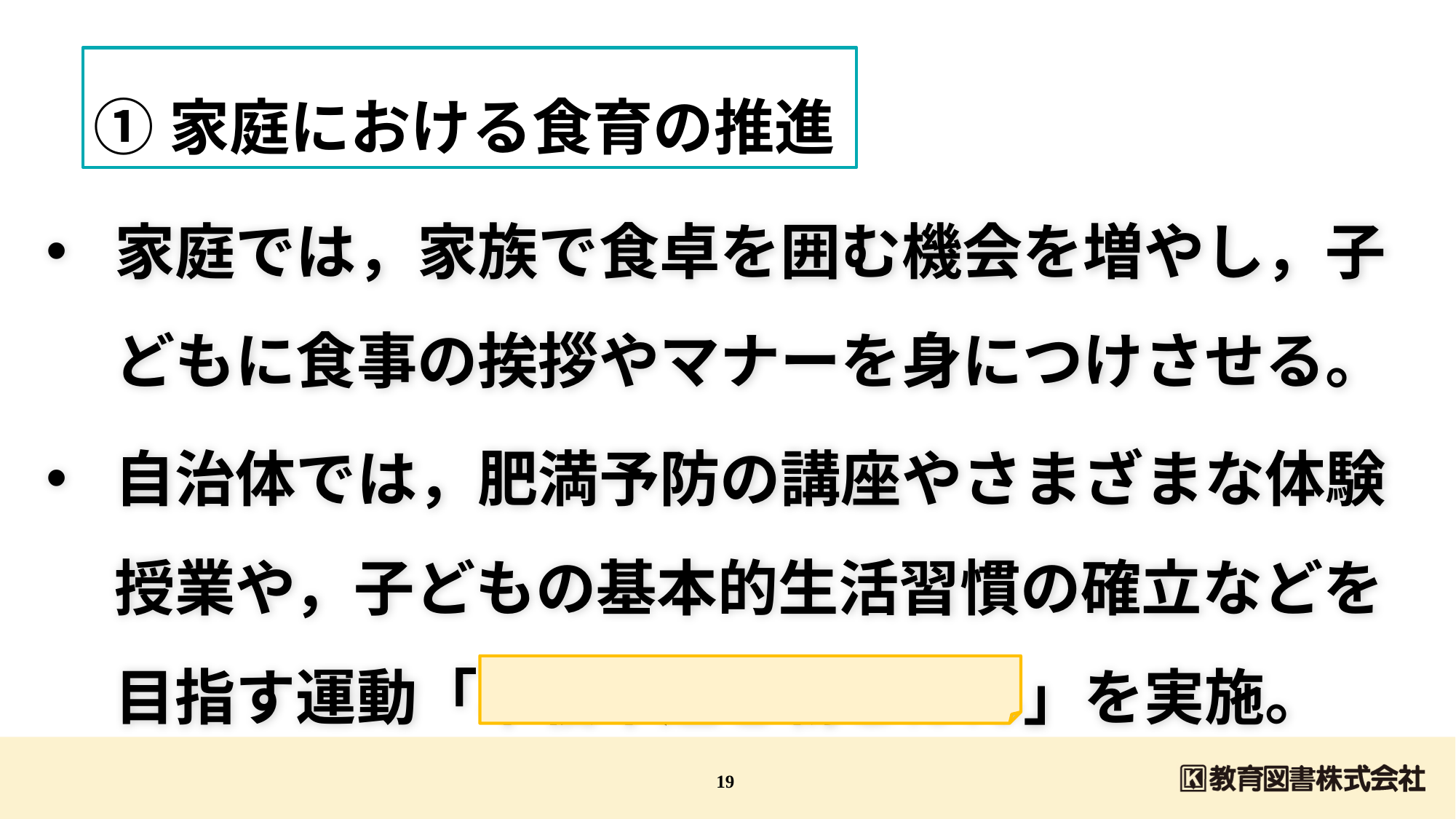

①家庭における食育の推進
家庭では，家族で食卓を囲む機会を増やし，子どもに食事の挨拶やマナーを身につけさせる。
自治体では，肥満予防の講座やさまざまな体験授業や，子どもの基本的生活習慣の確立などを目指す運動「早寝早起き朝ごはん」を実施。

19